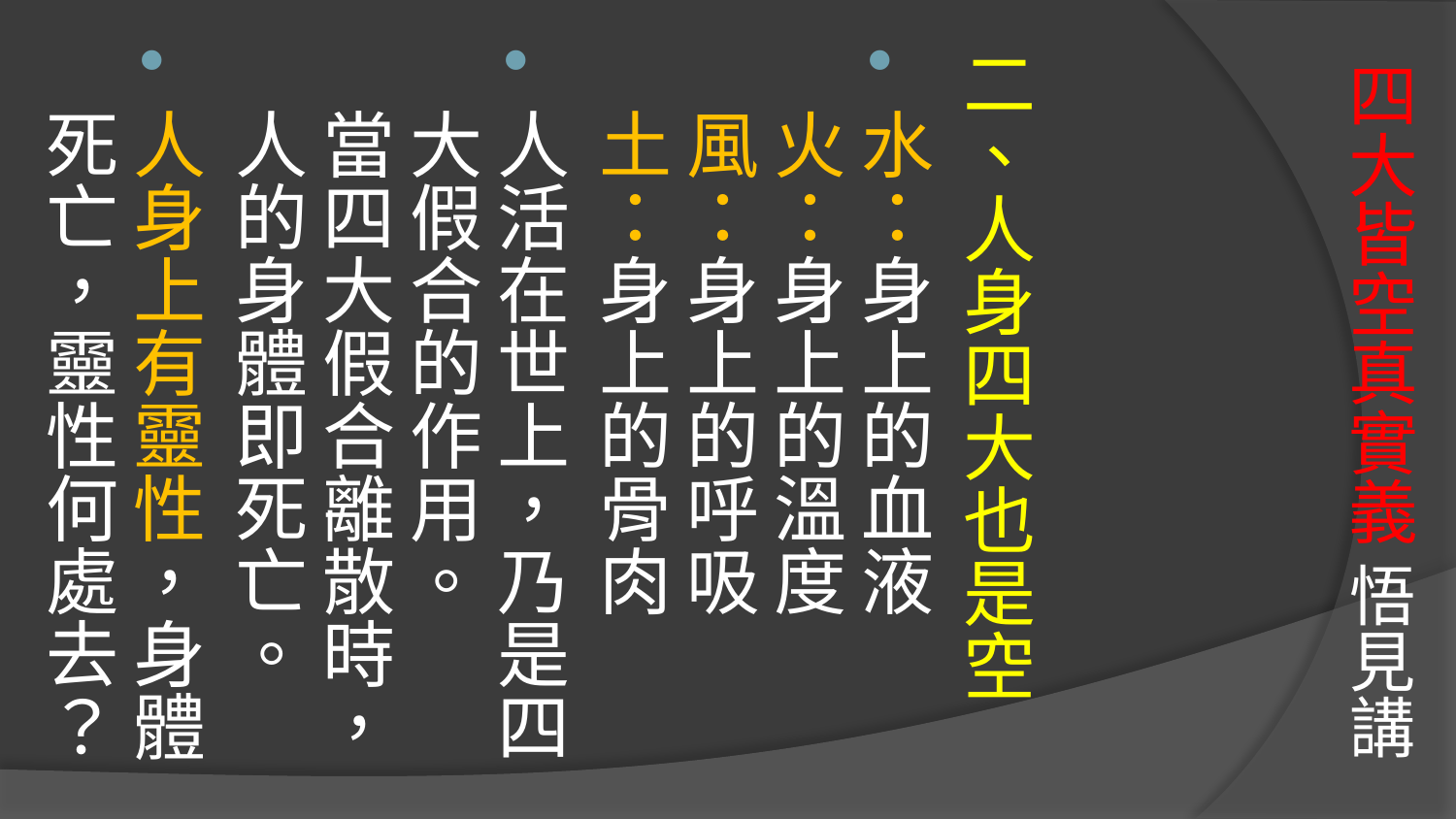

二、人身四大也是空
水：身上的血液
火：身上的溫度
風：身上的呼吸
土：身上的骨肉
人活在世上，乃是四大假合的作用。
當四大假合離散時，人的身體即死亡。
人身上有靈性，身體死亡，靈性何處去？
# 四大皆空真實義 悟見講